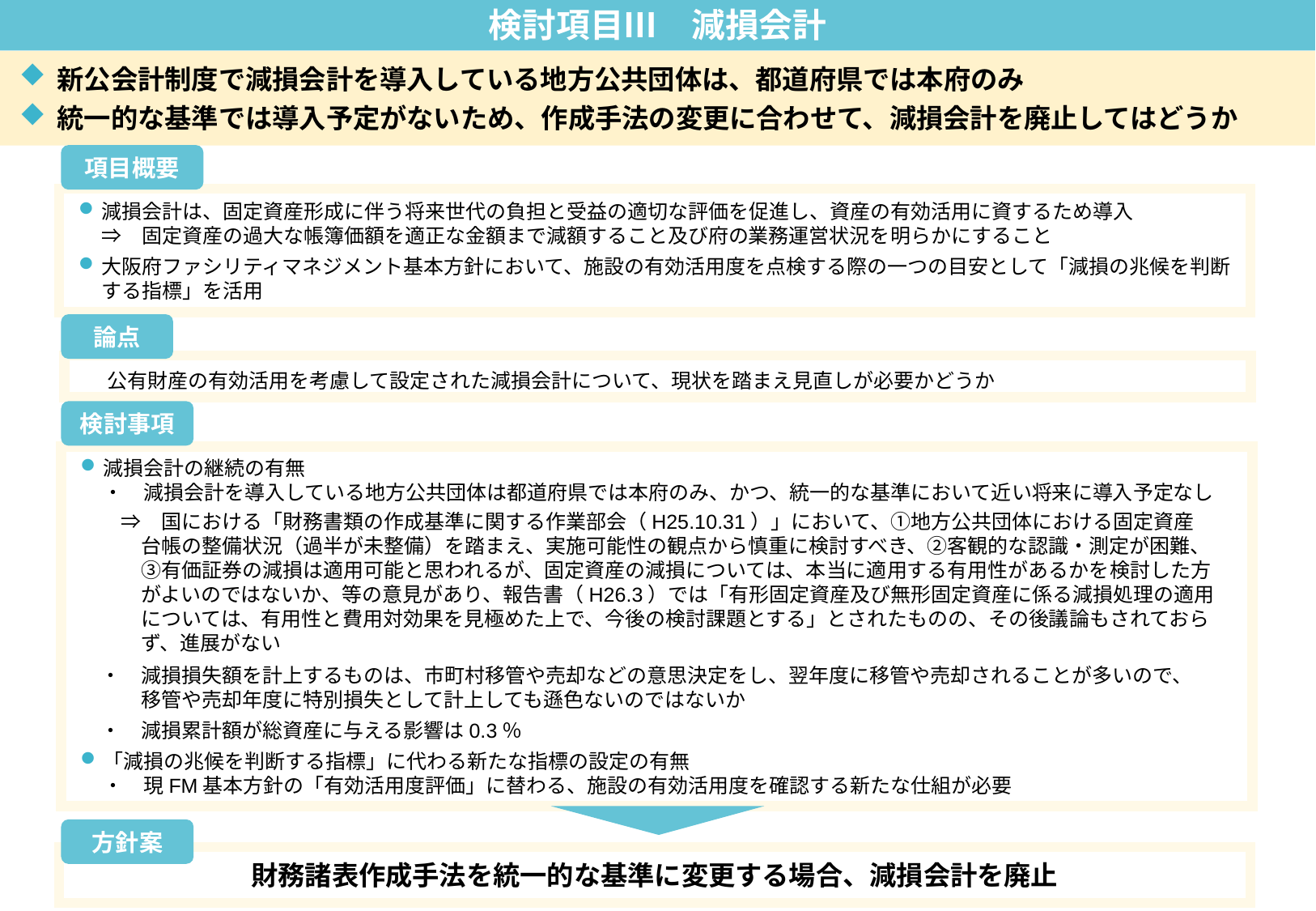

検討項目Ⅲ　減損会計
新公会計制度で減損会計を導入している地方公共団体は、都道府県では本府のみ
統一的な基準では導入予定がないため、作成手法の変更に合わせて、減損会計を廃止してはどうか
項目概要
減損会計は、固定資産形成に伴う将来世代の負担と受益の適切な評価を促進し、資産の有効活用に資するため導入
⇒　固定資産の過大な帳簿価額を適正な金額まで減額すること及び府の業務運営状況を明らかにすること
大阪府ファシリティマネジメント基本方針において、施設の有効活用度を点検する際の一つの目安として「減損の兆候を判断する指標」を活用
論点
公有財産の有効活用を考慮して設定された減損会計について、現状を踏まえ見直しが必要かどうか
検討事項
減損会計の継続の有無
・　減損会計を導入している地方公共団体は都道府県では本府のみ、かつ、統一的な基準において近い将来に導入予定なし
　　⇒　国における「財務書類の作成基準に関する作業部会（H25.10.31）」において、①地方公共団体における固定資産
　　　台帳の整備状況（過半が未整備）を踏まえ、実施可能性の観点から慎重に検討すべき、②客観的な認識・測定が困難、
　　　③有価証券の減損は適用可能と思われるが、固定資産の減損については、本当に適用する有用性があるかを検討した方
　　　がよいのではないか、等の意見があり、報告書（H26.3）では「有形固定資産及び無形固定資産に係る減損処理の適用
　　　については、有用性と費用対効果を見極めた上で、今後の検討課題とする」とされたものの、その後議論もされておら
　　　ず、進展がない

　・　減損損失額を計上するものは、市町村移管や売却などの意思決定をし、翌年度に移管や売却されることが多いので、　　
　　　移管や売却年度に特別損失として計上しても遜色ないのではないか
　
　・　減損累計額が総資産に与える影響は0.3％

「減損の兆候を判断する指標」に代わる新たな指標の設定の有無
・　現FM基本方針の「有効活用度評価」に替わる、施設の有効活用度を確認する新たな仕組が必要

方針案
財務諸表作成手法を統一的な基準に変更する場合、減損会計を廃止